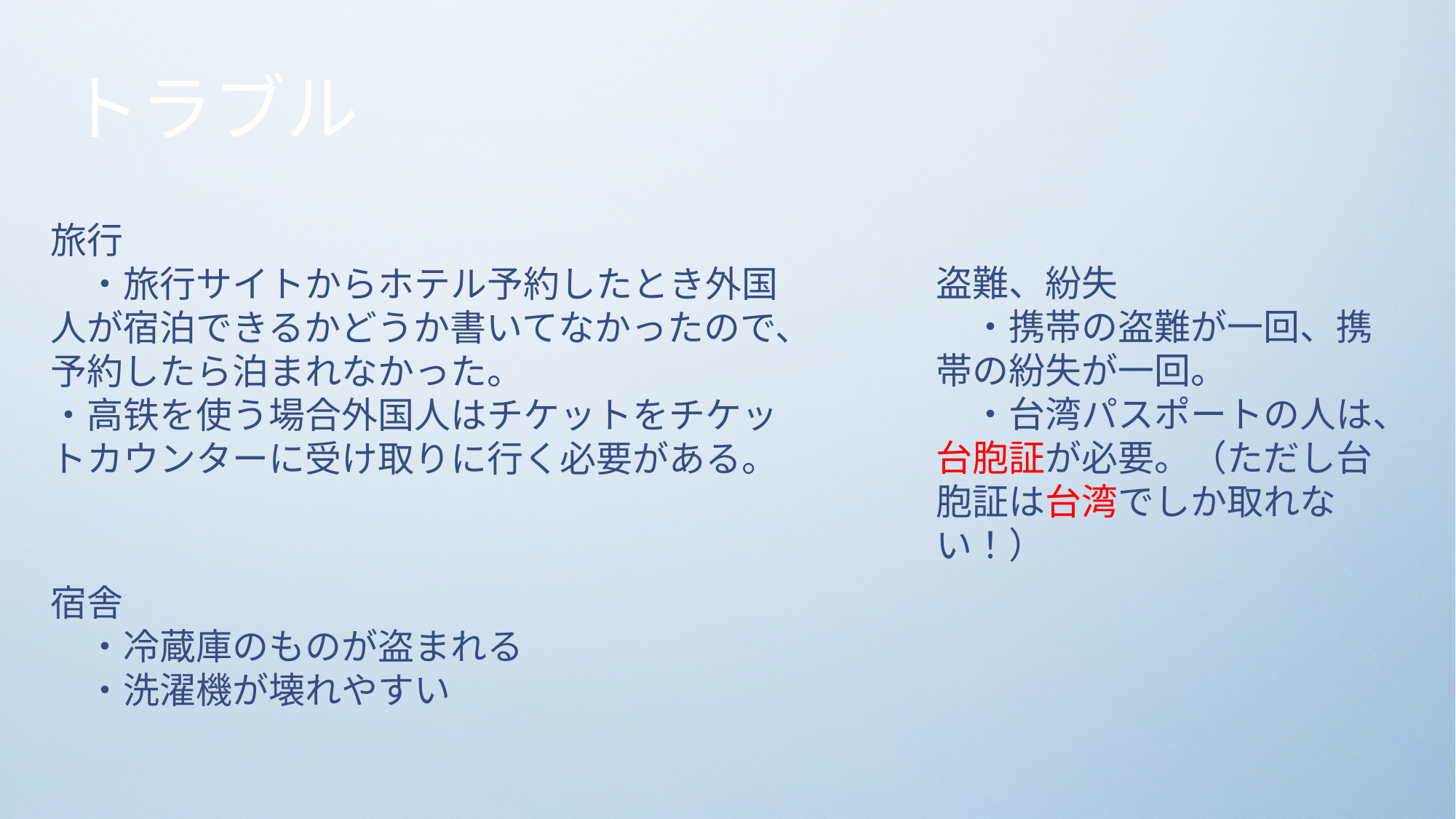

トラブル
旅行
　・旅行サイトからホテル予約したとき外国人が宿泊できるかどうか書いてなかったので、予約したら泊まれなかった。
・高铁を使う場合外国人はチケットをチケットカウンターに受け取りに行く必要がある。
盗難、紛失
　・携帯の盗難が一回、携帯の紛失が一回。
　・台湾パスポートの人は、台胞証が必要。（ただし台胞証は台湾でしか取れない！）
宿舎
　・冷蔵庫のものが盗まれる
　・洗濯機が壊れやすい